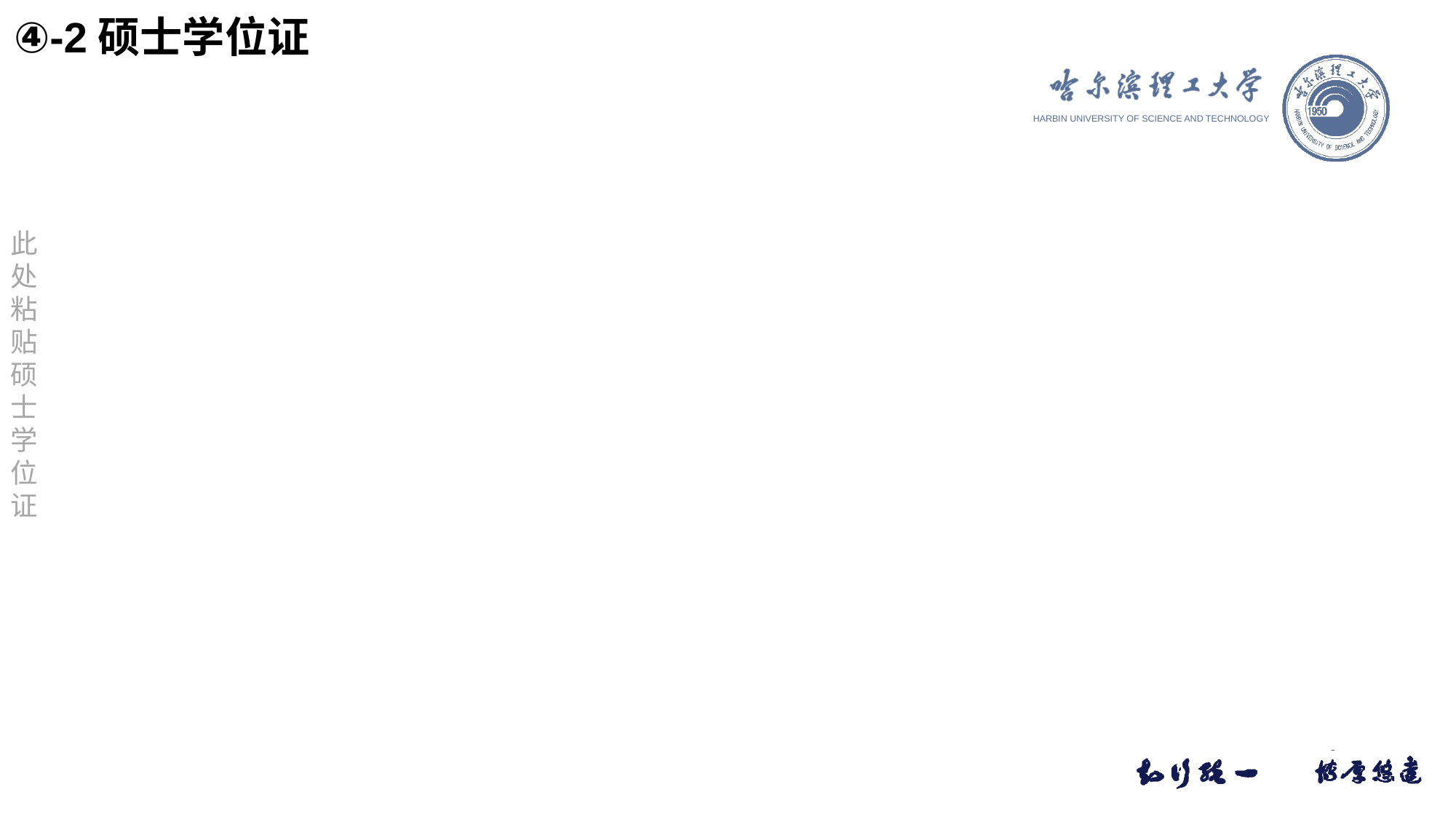

④-2硕士学位证
此
处
粘
贴
硕
士
学位证